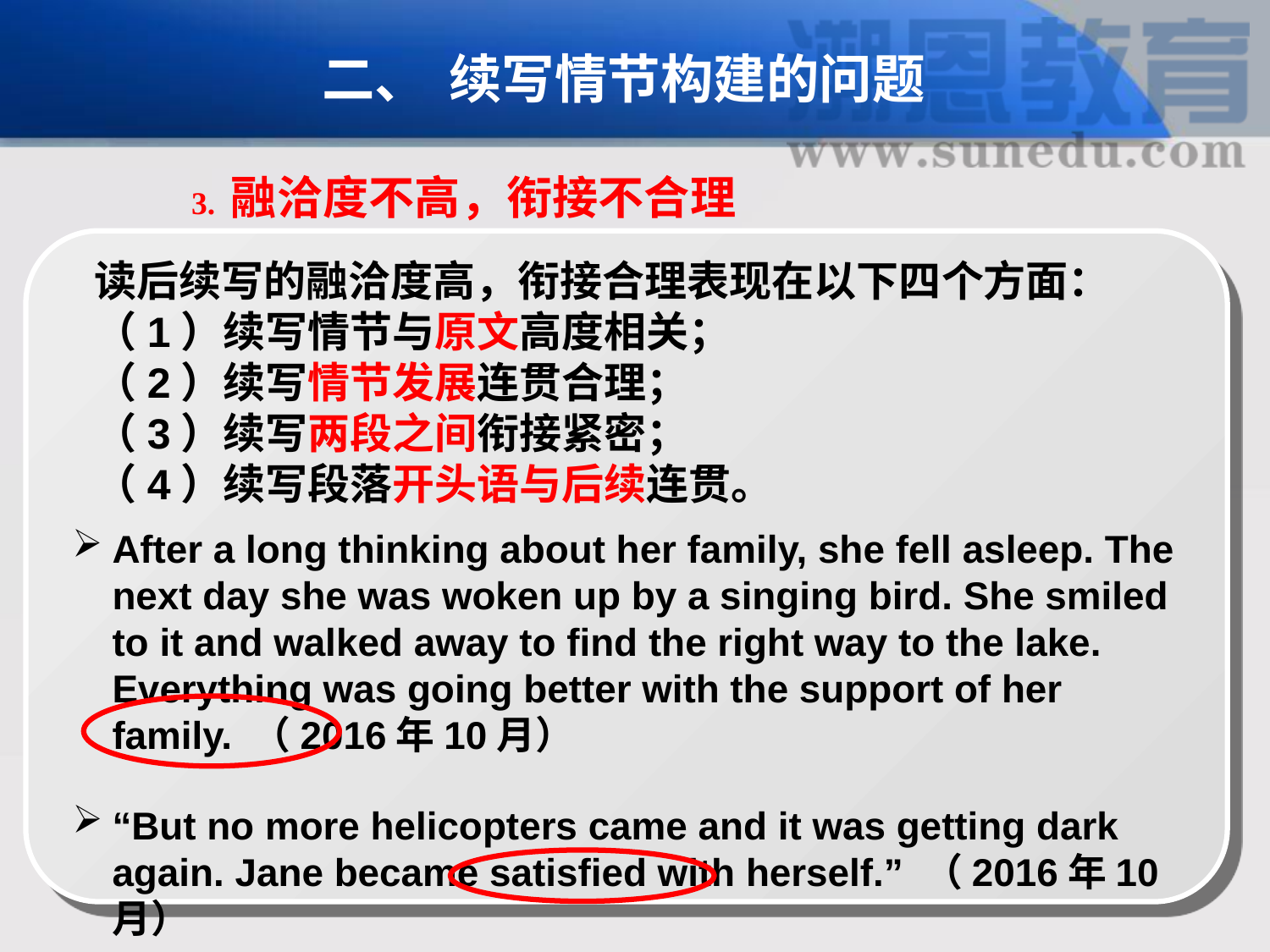

二、	续写情节构建的问题
 3. 融洽度不高，衔接不合理

读后续写的融洽度高，衔接合理表现在以下四个方面：
（1）续写情节与原文高度相关；
（2）续写情节发展连贯合理；
（3）续写两段之间衔接紧密；
（4）续写段落开头语与后续连贯。
After a long thinking about her family, she fell asleep. The next day she was woken up by a singing bird. She smiled to it and walked away to find the right way to the lake. Everything was going better with the support of her family. （2016年10月）

“But no more helicopters came and it was getting dark again. Jane became satisfied with herself.” （2016年10月）